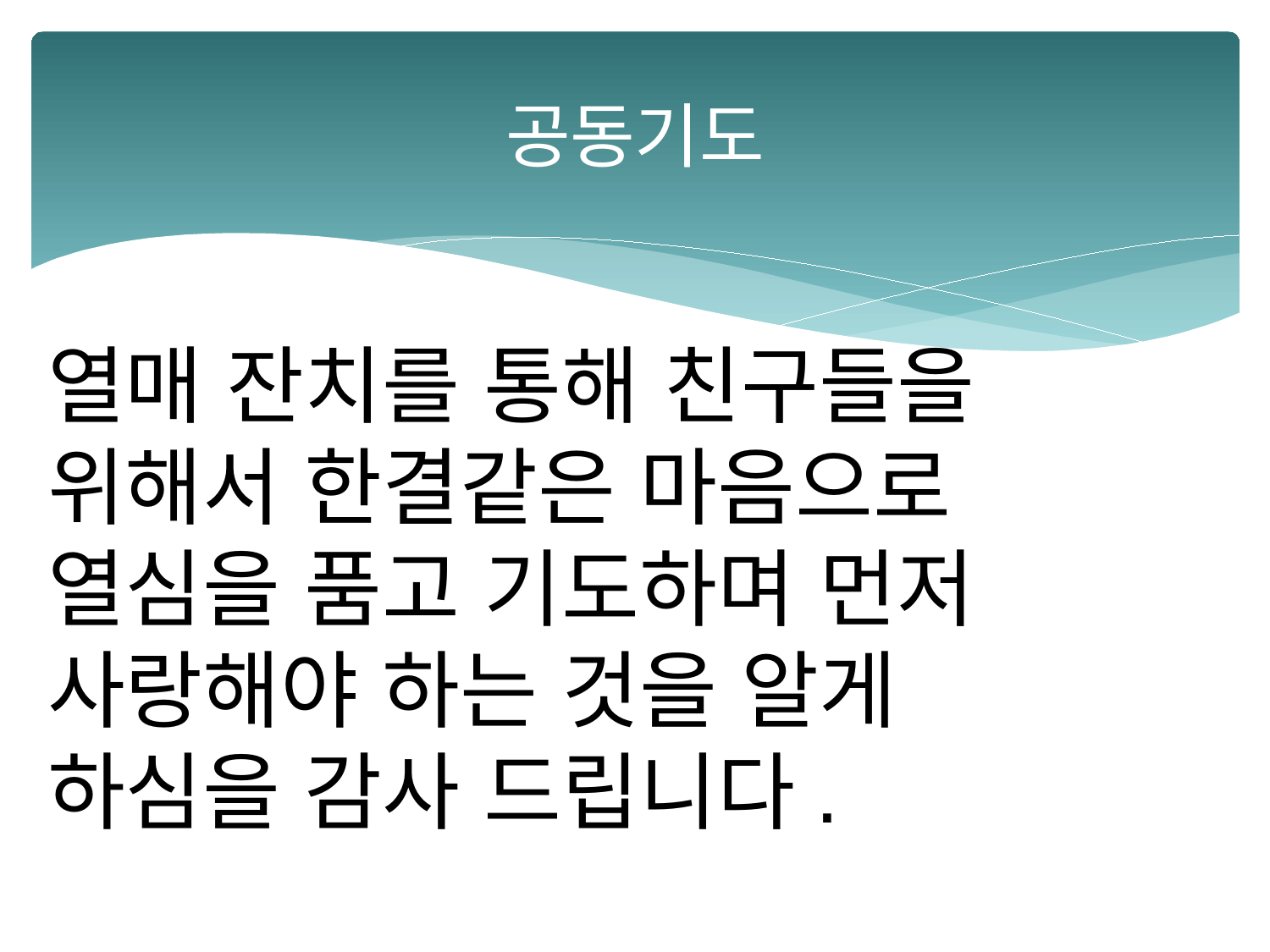

# 공동기도

열매 잔치를 통해 친구들을
위해서 한결같은 마음으로
열심을 품고 기도하며 먼저
사랑해야 하는 것을 알게
하심을 감사 드립니다.